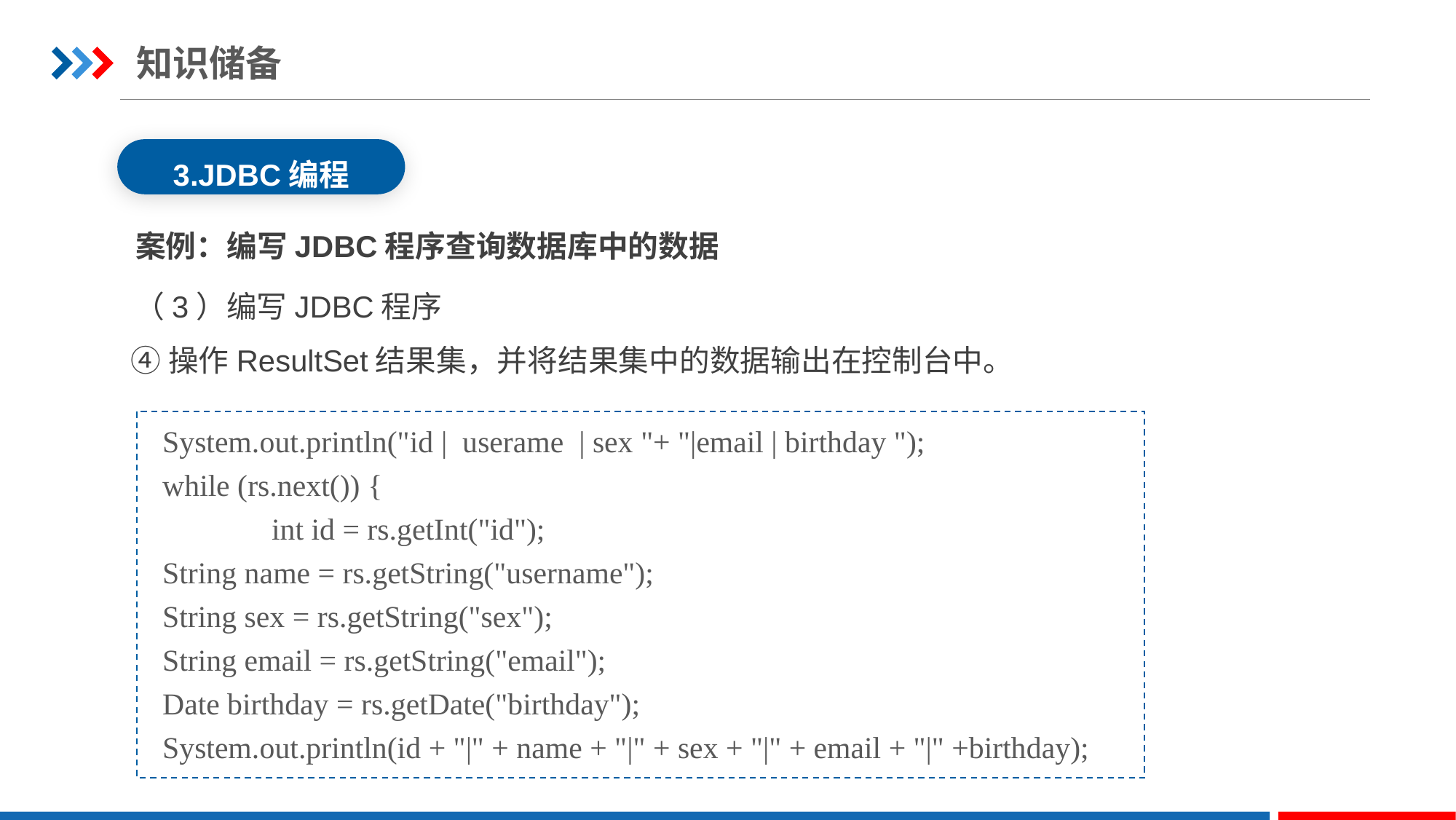

知识储备
3.JDBC编程

案例：编写JDBC程序查询数据库中的数据
（3）编写JDBC程序
④操作ResultSet结果集，并将结果集中的数据输出在控制台中。
System.out.println("id |  userame  | sex "+ "|email | birthday ");
while (rs.next()) {
	int id = rs.getInt("id");
String name = rs.getString("username");
String sex = rs.getString("sex");
String email = rs.getString("email");
Date birthday = rs.getDate("birthday");
System.out.println(id + "|" + name + "|" + sex + "|" + email + "|" +birthday);